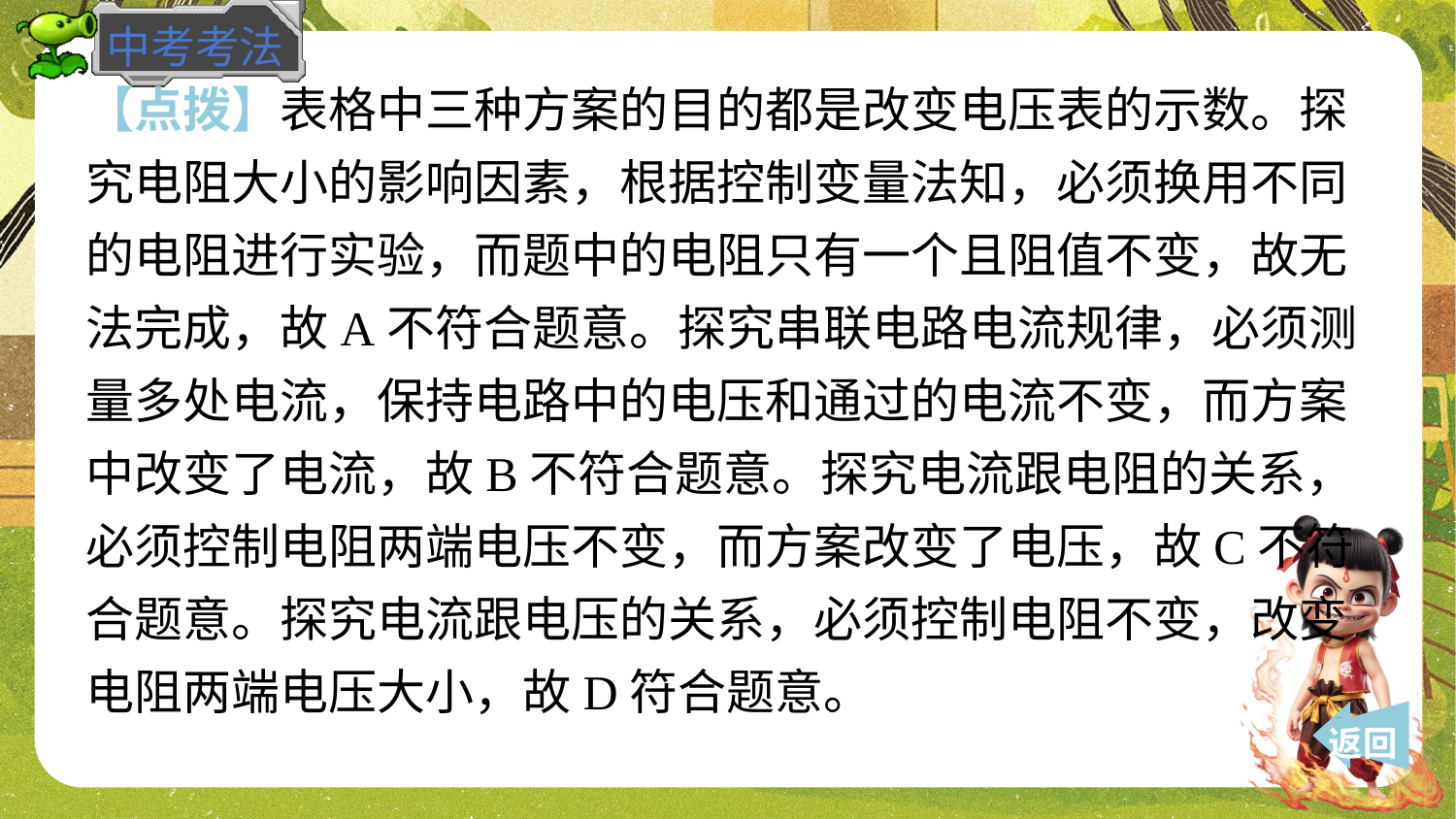

【点拨】表格中三种方案的目的都是改变电压表的示数。探
究电阻大小的影响因素，根据控制变量法知，必须换用不同
的电阻进行实验，而题中的电阻只有一个且阻值不变，故无
法完成，故A不符合题意。探究串联电路电流规律，必须测
量多处电流，保持电路中的电压和通过的电流不变，而方案
中改变了电流，故B不符合题意。探究电流跟电阻的关系，
必须控制电阻两端电压不变，而方案改变了电压，故C不符
合题意。探究电流跟电压的关系，必须控制电阻不变，改变
电阻两端电压大小，故D符合题意。
 返回